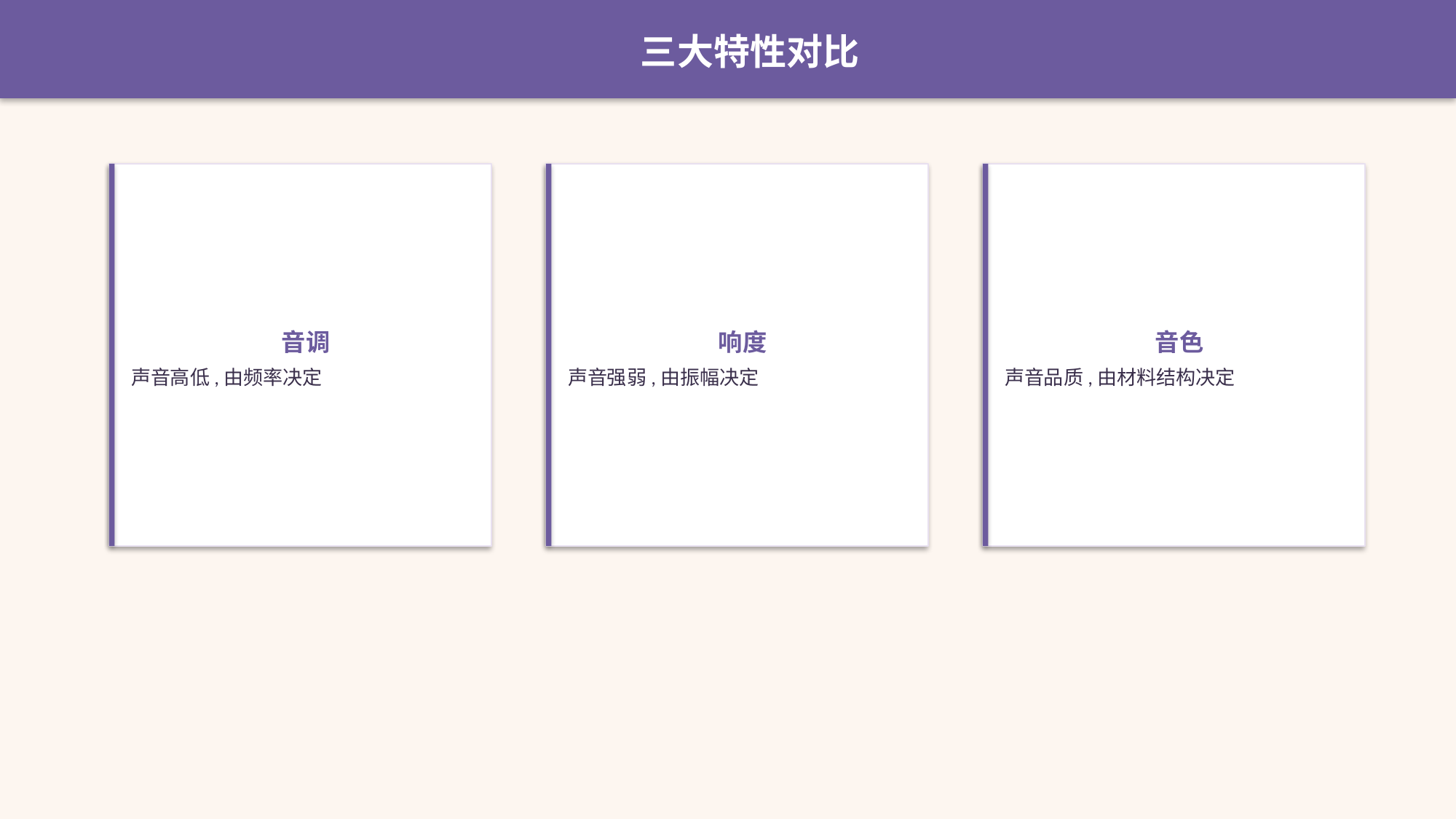

三大特性对比
音调
声音高低,由频率决定

响度
声音强弱,由振幅决定

音色
声音品质,由材料结构决定